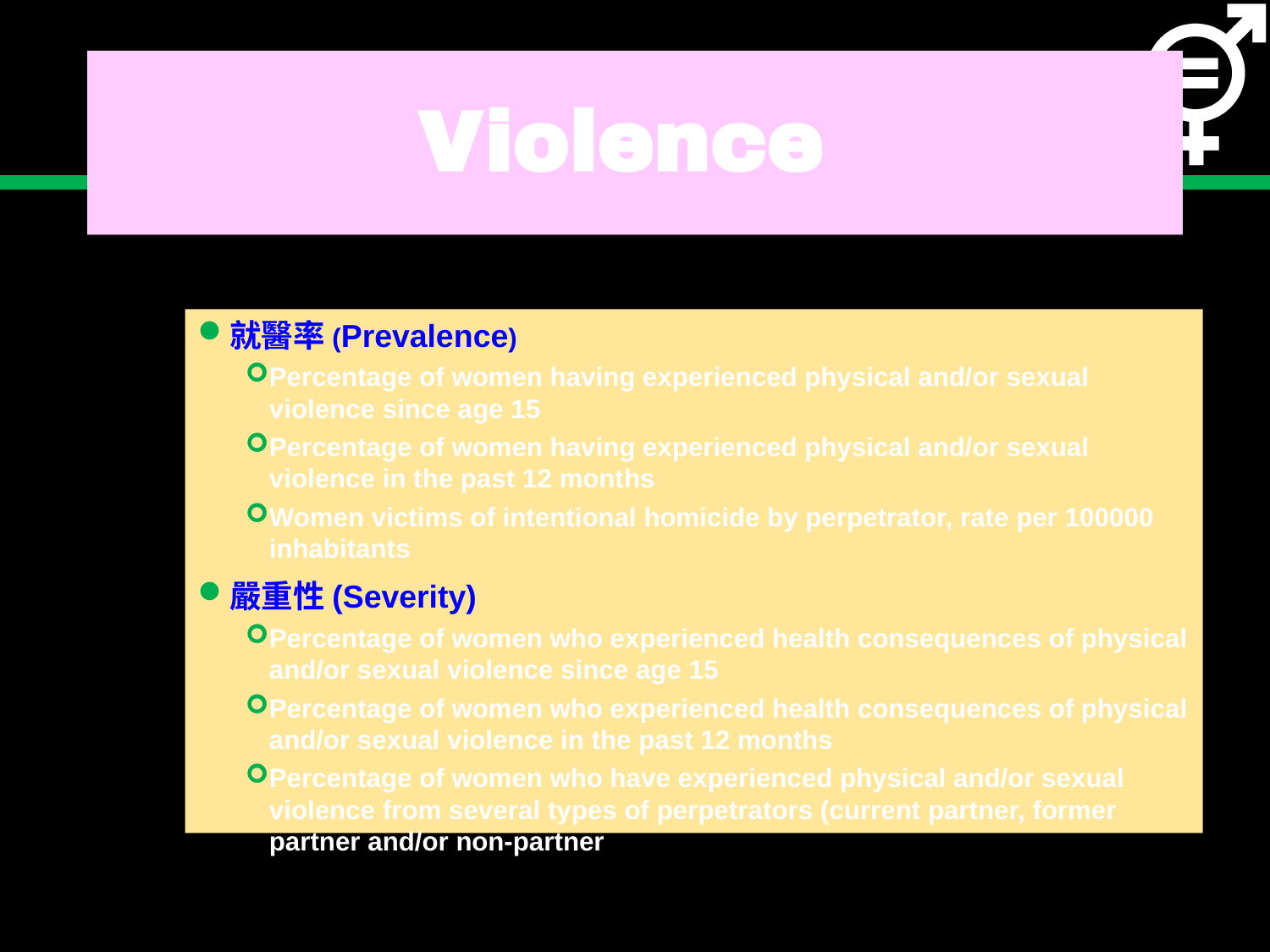

# Violence
就醫率(Prevalence)
Percentage of women having experienced physical and/or sexual violence since age 15
Percentage of women having experienced physical and/or sexual violence in the past 12 months
Women victims of intentional homicide by perpetrator, rate per 100000 inhabitants
嚴重性(Severity)
Percentage of women who experienced health consequences of physical and/or sexual violence since age 15
Percentage of women who experienced health consequences of physical and/or sexual violence in the past 12 months
Percentage of women who have experienced physical and/or sexual violence from several types of perpetrators (current partner, former partner and/or non-partner